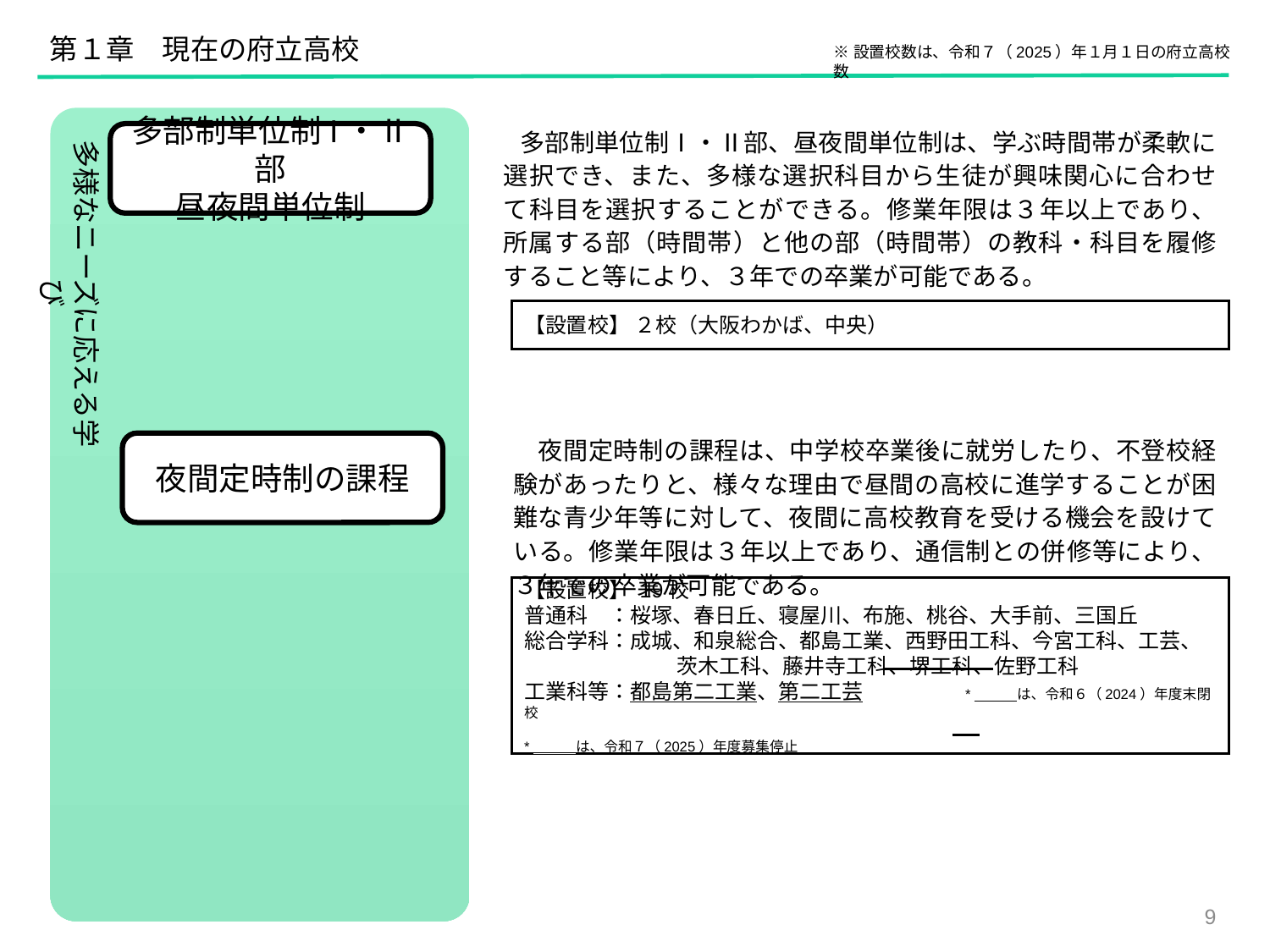

第１章　現在の府立高校
※設置校数は、令和７（2025）年１月１日の府立高校数

多部制単位制Ⅰ・Ⅱ部、昼夜間単位制は、学ぶ時間帯が柔軟に選択でき、また、多様な選択科目から生徒が興味関心に合わせて科目を選択することができる。修業年限は３年以上であり、所属する部（時間帯）と他の部（時間帯）の教科・科目を履修すること等により、３年での卒業が可能である。
多様なニーズに応える学び
多部制単位制I・Ⅱ部
昼夜間単位制
【設置校】 ２校（大阪わかば、中央）
夜間定時制の課程は、中学校卒業後に就労したり、不登校経験があったりと、様々な理由で昼間の高校に進学することが困難な青少年等に対して、夜間に高校教育を受ける機会を設けている。修業年限は３年以上であり、通信制との併修等により、３年での卒業が可能である。
夜間定時制の課程
【設置校】 19校
普通科　：桜塚、春日丘、寝屋川、布施、桃谷、大手前、三国丘
総合学科：成城、和泉総合、都島工業、西野田工科、今宮工科、工芸、
　　　　　　　 茨木工科、藤井寺工科、堺工科、佐野工科
工業科等：都島第二工業、第二工芸	　　　　*　　　は、令和６（2024）年度末閉校
　　　　　　　　　　　　　　　　　　　　　　　　　　　　　　　　　　　　　　	　　　　*　　　は、令和７（2025）年度募集停止
9